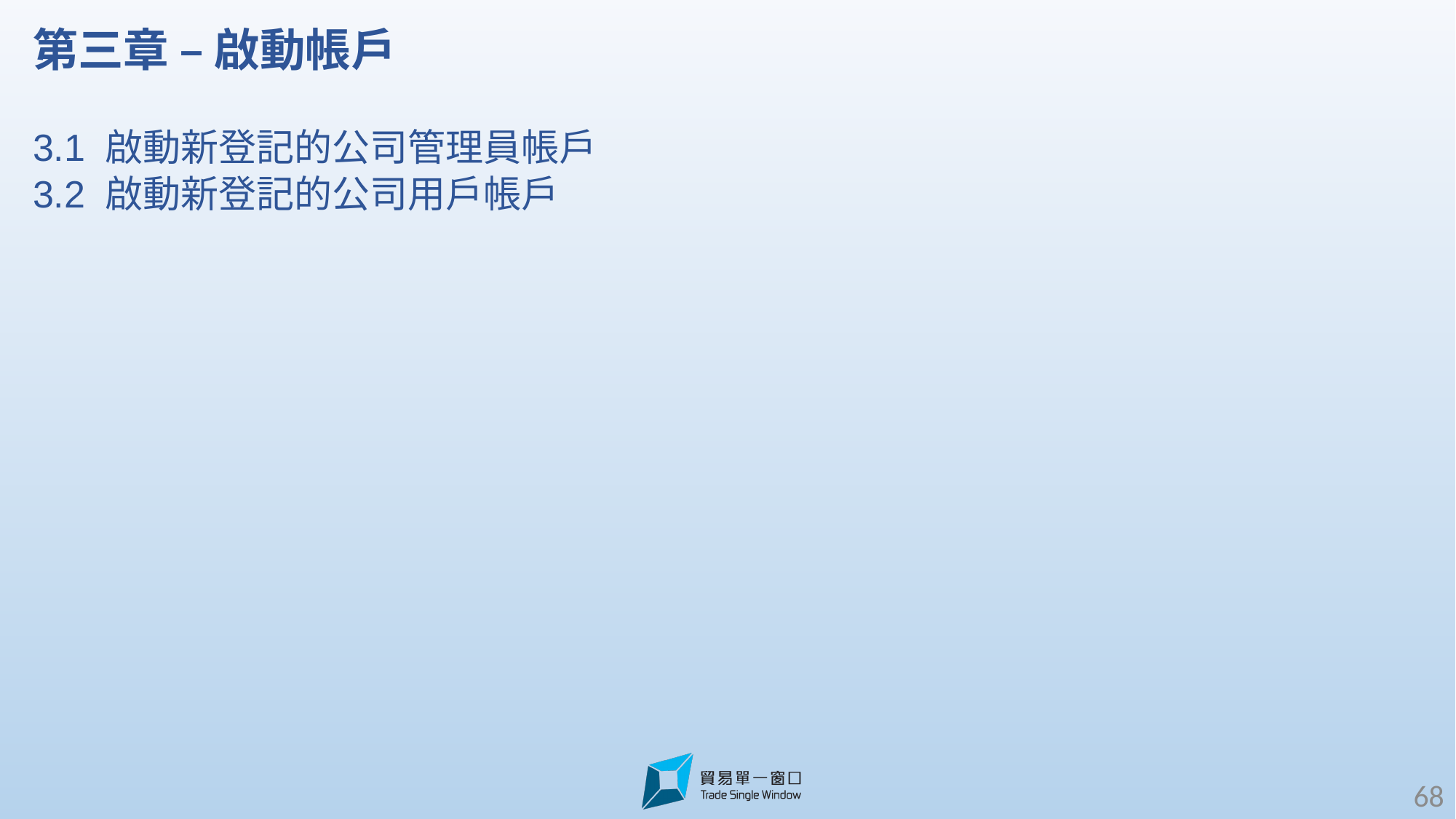

第三章 – 啟動帳戶

3.1 啟動新登記的公司管理員帳戶
3.2 啟動新登記的公司用戶帳戶

68